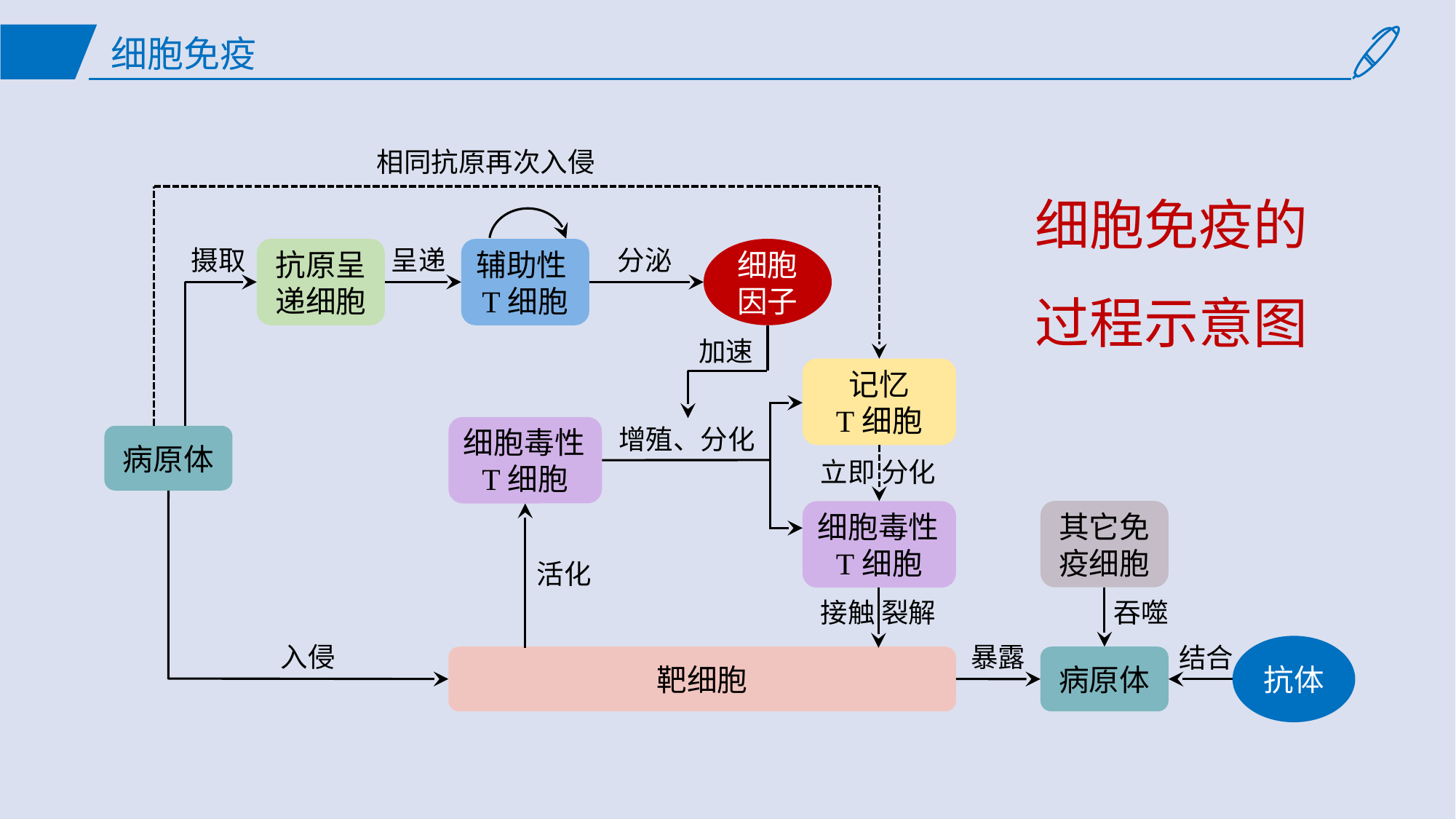

# 细胞免疫
相同抗原再次入侵
细胞免疫的过程示意图

摄取
呈递
分泌
抗原呈递细胞
辅助性T细胞
细胞因子
加速
记忆
T细胞

增殖、分化
细胞毒性T细胞
病原体
立即 分化
其它免疫细胞
吞噬
细胞毒性T细胞
活化
接触 裂解
入侵
暴露
结合
抗体
靶细胞
病原体